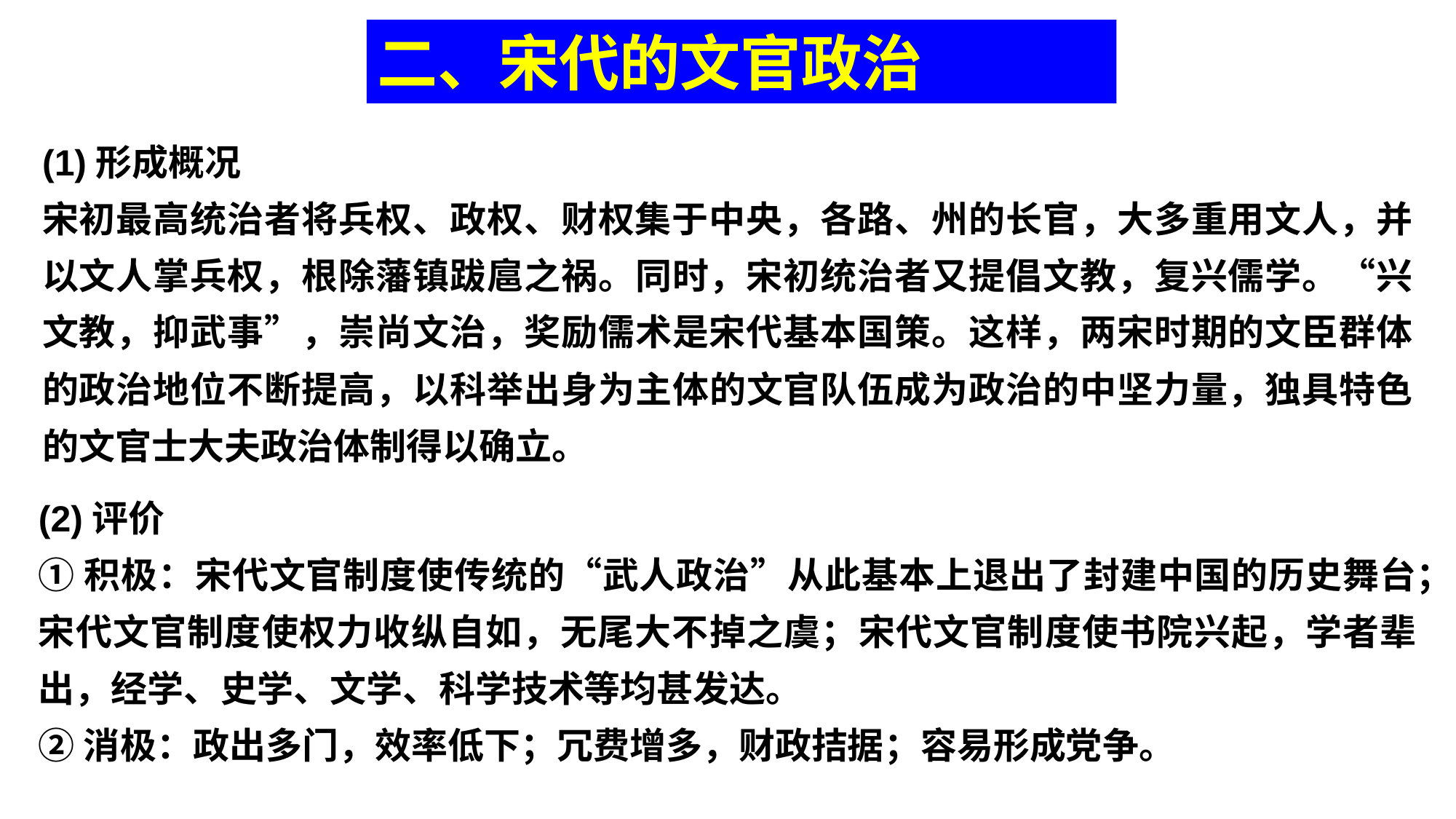

二、宋代的文官政治
(1)形成概况
宋初最高统治者将兵权、政权、财权集于中央，各路、州的长官，大多重用文人，并以文人掌兵权，根除藩镇跋扈之祸。同时，宋初统治者又提倡文教，复兴儒学。“兴文教，抑武事”，崇尚文治，奖励儒术是宋代基本国策。这样，两宋时期的文臣群体的政治地位不断提高，以科举出身为主体的文官队伍成为政治的中坚力量，独具特色的文官士大夫政治体制得以确立。
(2)评价
①积极：宋代文官制度使传统的“武人政治”从此基本上退出了封建中国的历史舞台；宋代文官制度使权力收纵自如，无尾大不掉之虞；宋代文官制度使书院兴起，学者辈出，经学、史学、文学、科学技术等均甚发达。
②消极：政出多门，效率低下；冗费增多，财政拮据；容易形成党争。